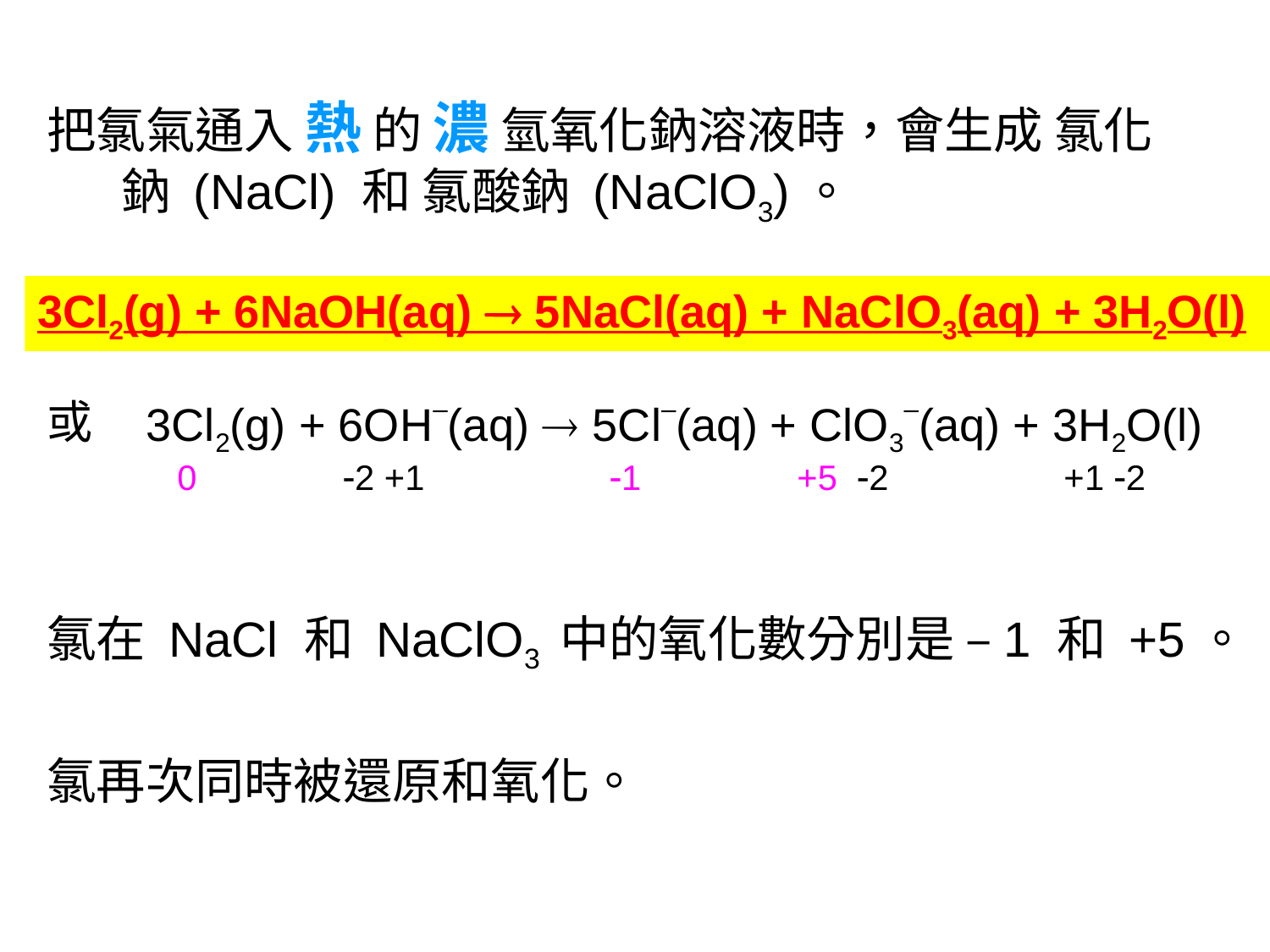

把氯氣通入 熱 的 濃 氫氧化鈉溶液時，會生成 氯化鈉 (NaCl) 和 氯酸鈉 (NaClO3)。
3Cl2(g) + 6NaOH(aq) → 5NaCl(aq) + NaClO3(aq) + 3H2O(l)
3Cl2(g) + 6OH–(aq) → 5Cl–(aq) + ClO3–(aq) + 3H2O(l)
或
0               −2 +1                   −1                +5  −2                  +1 −2
氯在 NaCl 和 NaClO3 中的氧化數分別是 –1 和 +5。
氯再次同時被還原和氧化。